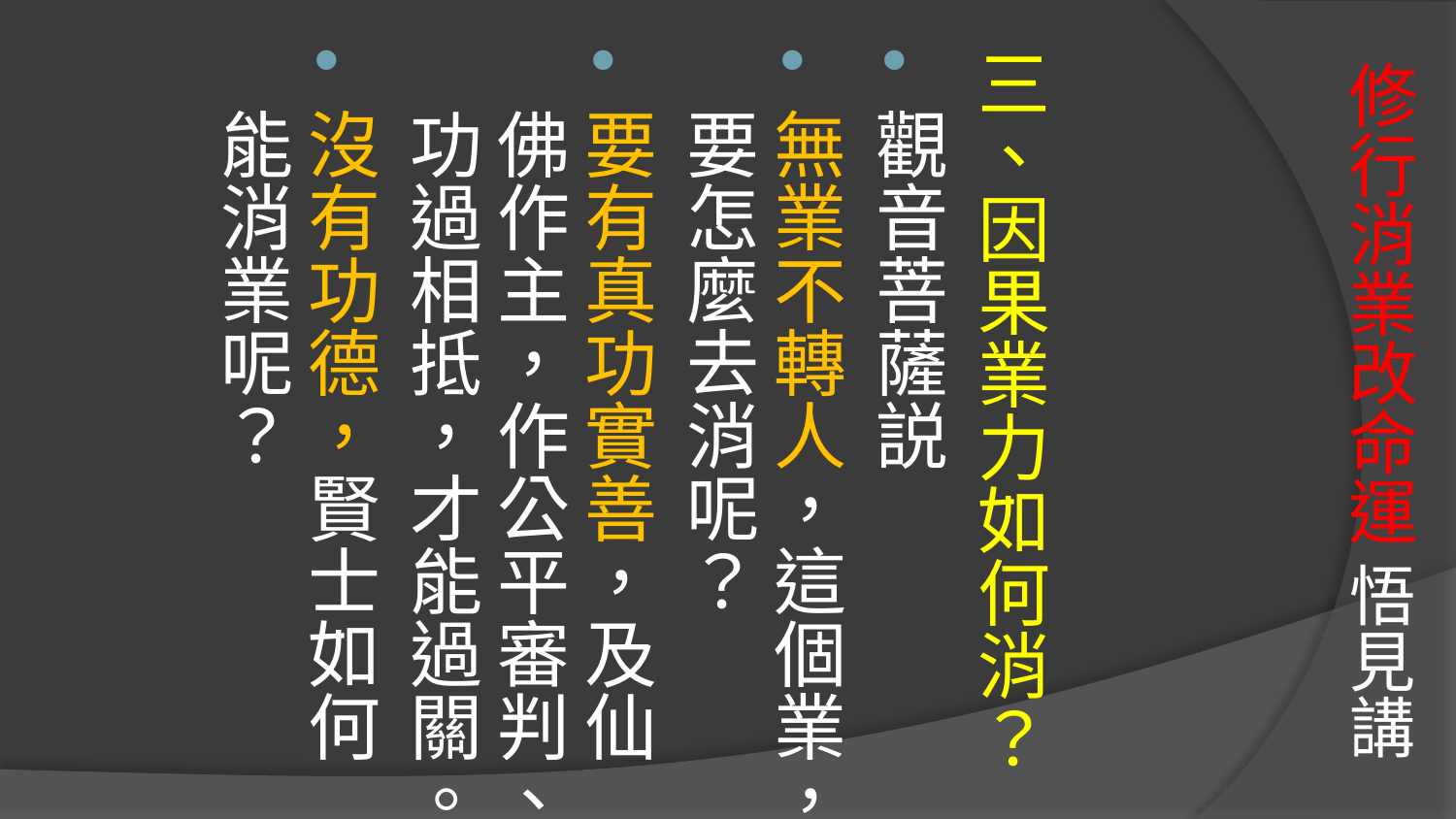

三、因果業力如何消？
觀音菩薩説
無業不轉人，這個業，要怎麼去消呢？
要有真功實善，及仙佛作主，作公平審判、功過相抵，才能過關。
沒有功德，賢士如何能消業呢？
# 修行消業改命運 悟見講